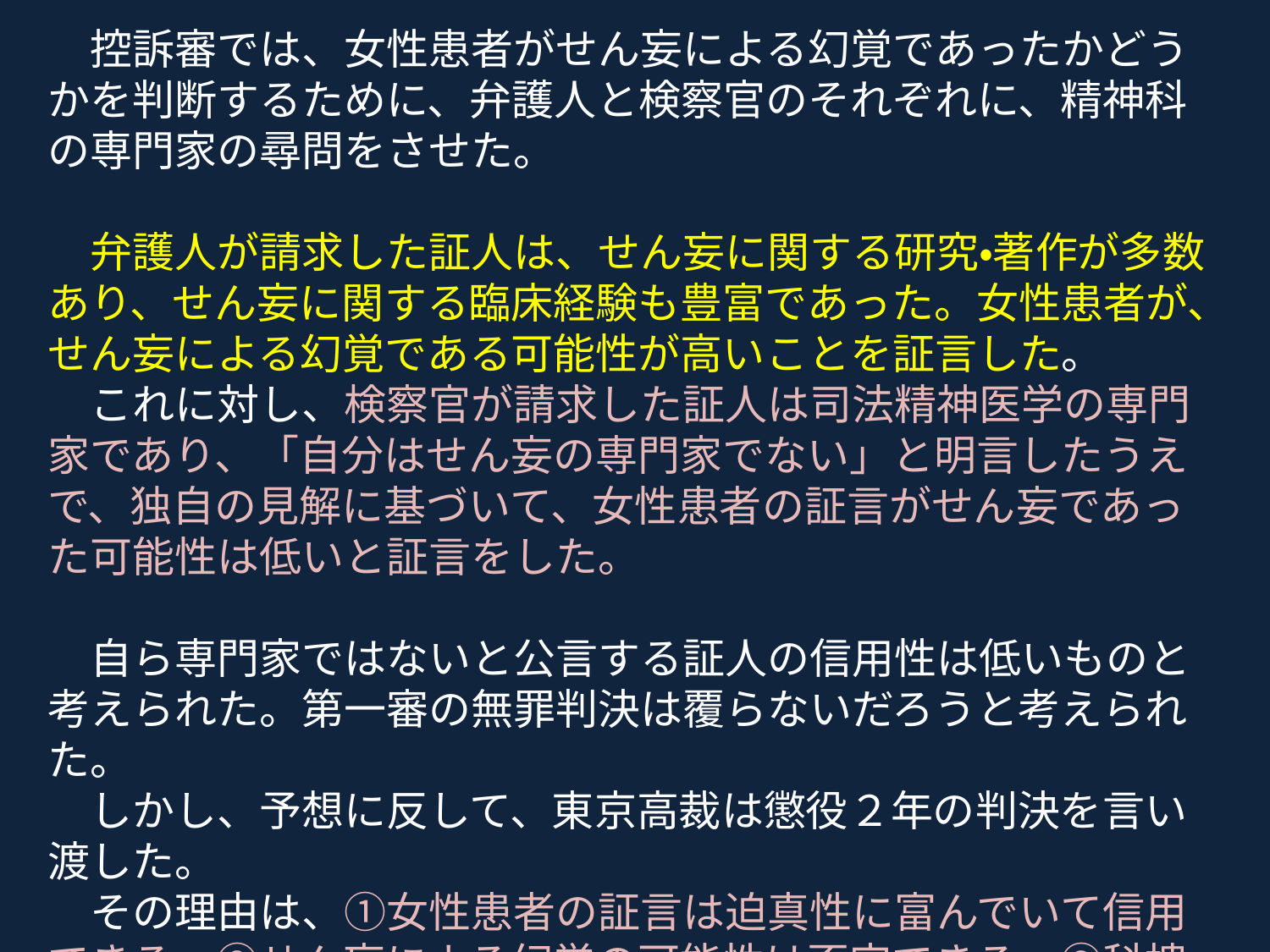

控訴審では、女性患者がせん妄による幻覚であったかどうかを判断するために、弁護人と検察官のそれぞれに、精神科の専門家の尋問をさせた。

　弁護人が請求した証人は、せん妄に関する研究・著作が多数あり、せん妄に関する臨床経験も豊富であった。女性患者が、せん妄による幻覚である可能性が高いことを証言した。
　これに対し、検察官が請求した証人は司法精神医学の専門家であり、「自分はせん妄の専門家でない」と明言したうえで、独自の見解に基づいて、女性患者の証言がせん妄であった可能性は低いと証言をした。

　自ら専門家ではないと公言する証人の信用性は低いものと考えられた。第一審の無罪判決は覆らないだろうと考えられた。
　しかし、予想に反して、東京高裁は懲役２年の判決を言い渡した。
　その理由は、①女性患者の証言は迫真性に富んでいて信用できる、②せん妄による幻覚の可能性は否定できる、③科捜研のＤＮＡ量の鑑定は信用できる、というものであった。